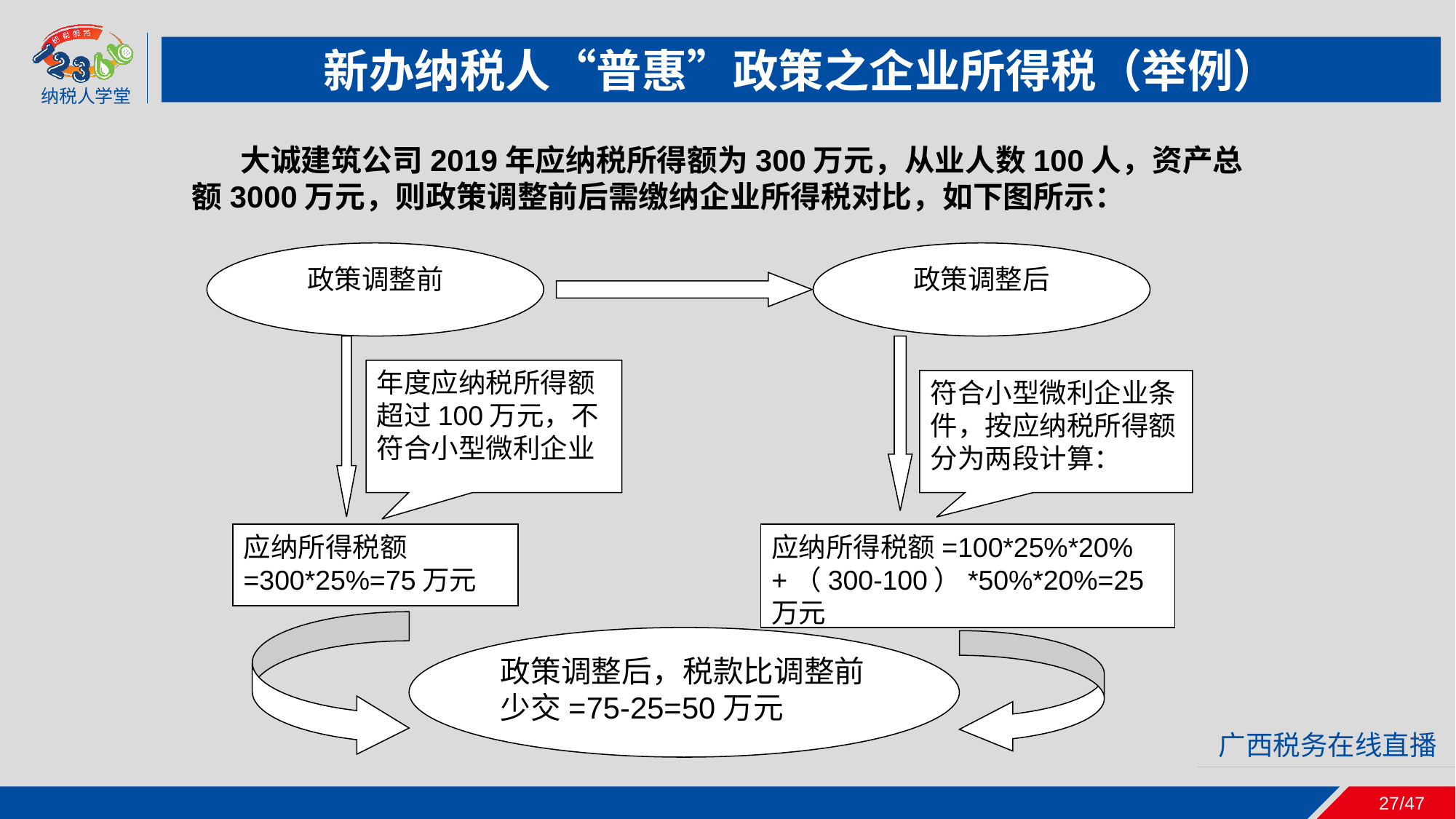

新办纳税人“普惠”政策之企业所得税（举例）
大诚建筑公司2019年应纳税所得额为300万元，从业人数100人，资产总额3000万元，则政策调整前后需缴纳企业所得税对比，如下图所示：
政策调整前
政策调整后

年度应纳税所得额超过100万元，不符合小型微利企业
符合小型微利企业条件，按应纳税所得额分为两段计算：
应纳所得税额=100*25%*20%+（300-100）*50%*20%=25万元
应纳所得税额=300*25%=75万元

政策调整后，税款比调整前少交=75-25=50万元